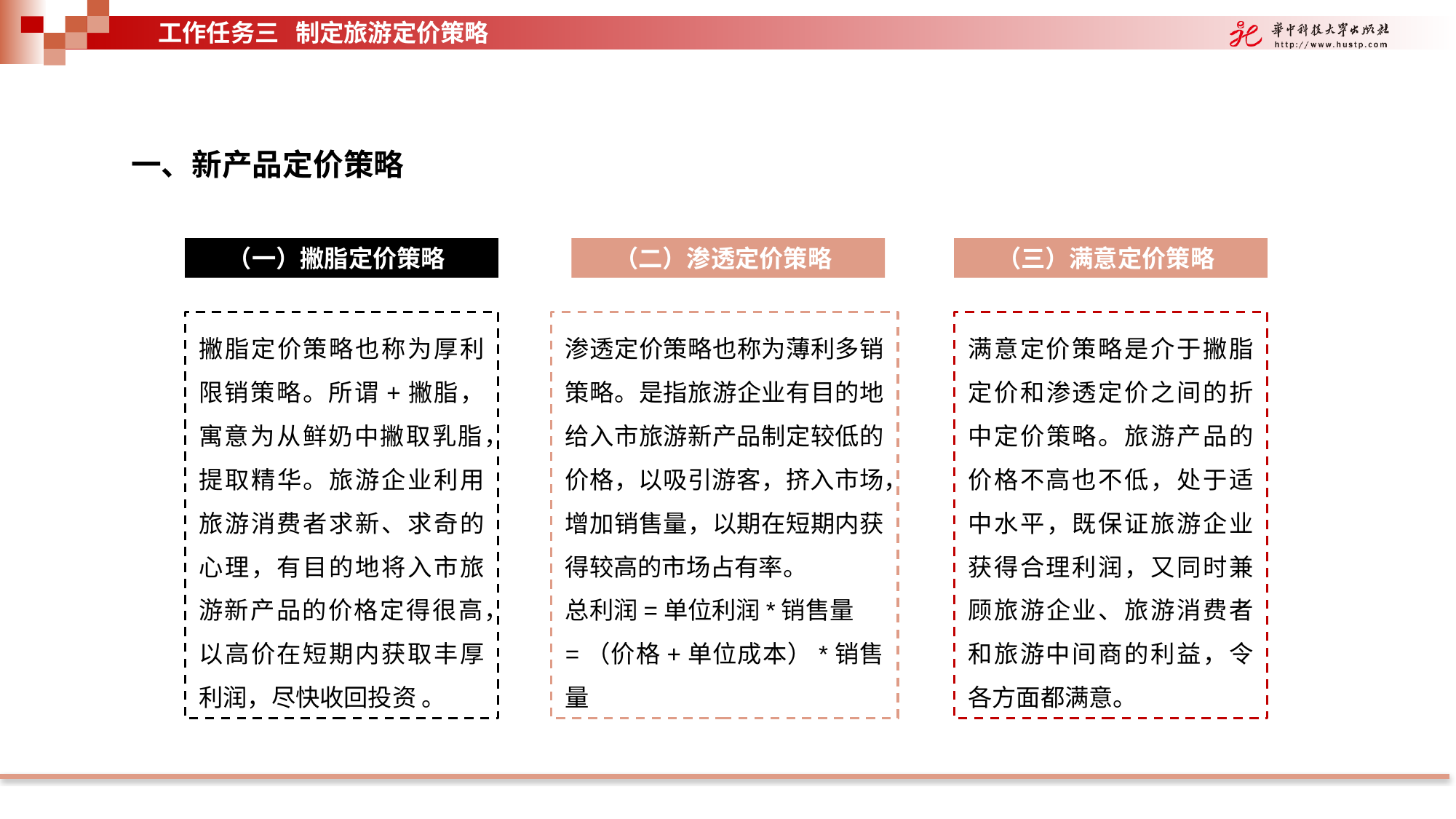

工作任务三   制定旅游定价策略
一、新产品定价策略
（一）撇脂定价策略
（二）渗透定价策略
（三）满意定价策略
撇脂定价策略也称为厚利限销策略。所谓+撇脂，寓意为从鲜奶中撇取乳脂，提取精华。旅游企业利用旅游消费者求新、求奇的心理，有目的地将入市旅游新产品的价格定得很高，以高价在短期内获取丰厚利润，尽快收回投资 。
渗透定价策略也称为薄利多销策略。是指旅游企业有目的地给入市旅游新产品制定较低的价格，以吸引游客，挤入市场，增加销售量，以期在短期内获得较高的市场占有率。
总利润=单位利润*销售量
=（价格+单位成本）*销售量
满意定价策略是介于撇脂定价和渗透定价之间的折中定价策略。旅游产品的价格不高也不低，处于适中水平，既保证旅游企业获得合理利润，又同时兼顾旅游企业、旅游消费者和旅游中间商的利益，令各方面都满意。